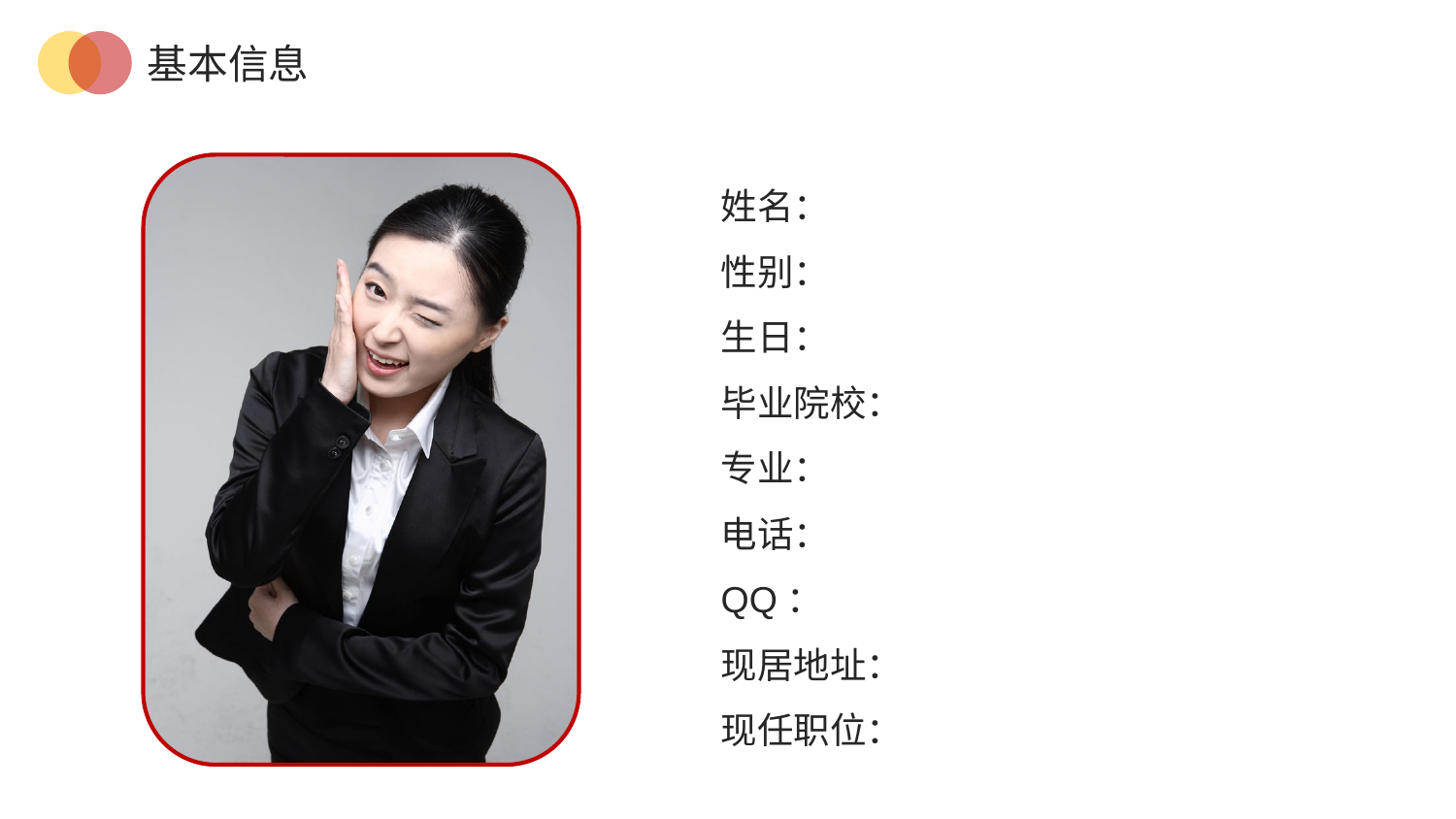

基本信息

姓名：
性别：
生日：
毕业院校：
专业：
电话：
QQ：
现居地址：
现任职位：